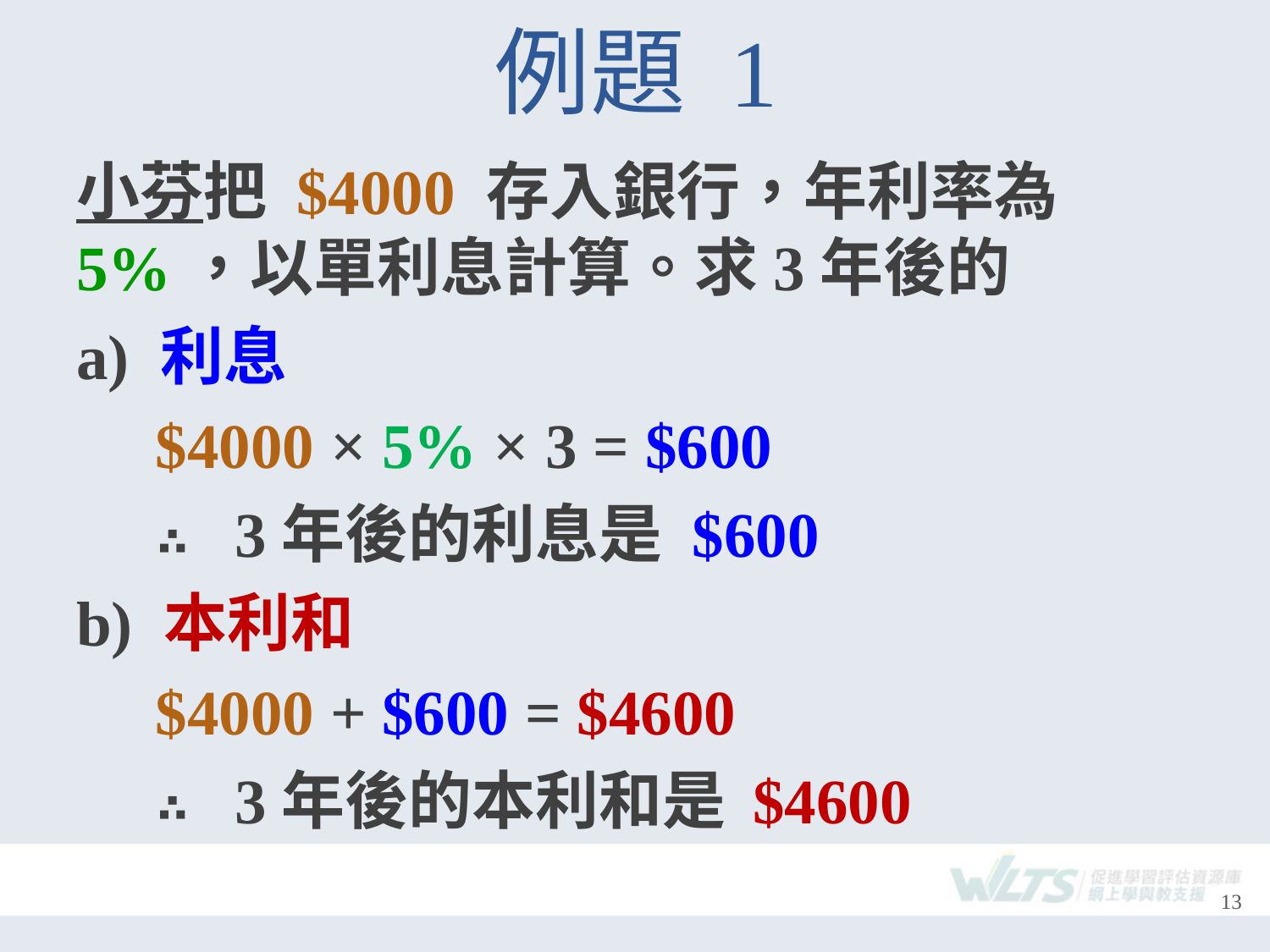

# 例題 1
小芬把 $4000 存入銀行，年利率為5%，以單利息計算。求3年後的
a) 利息
     $4000 × 5% × 3 = $600
     ∴ 3年後的利息是 $600
b) 本利和
     $4000 + $600 = $4600
     ∴ 3年後的本利和是 $4600
13